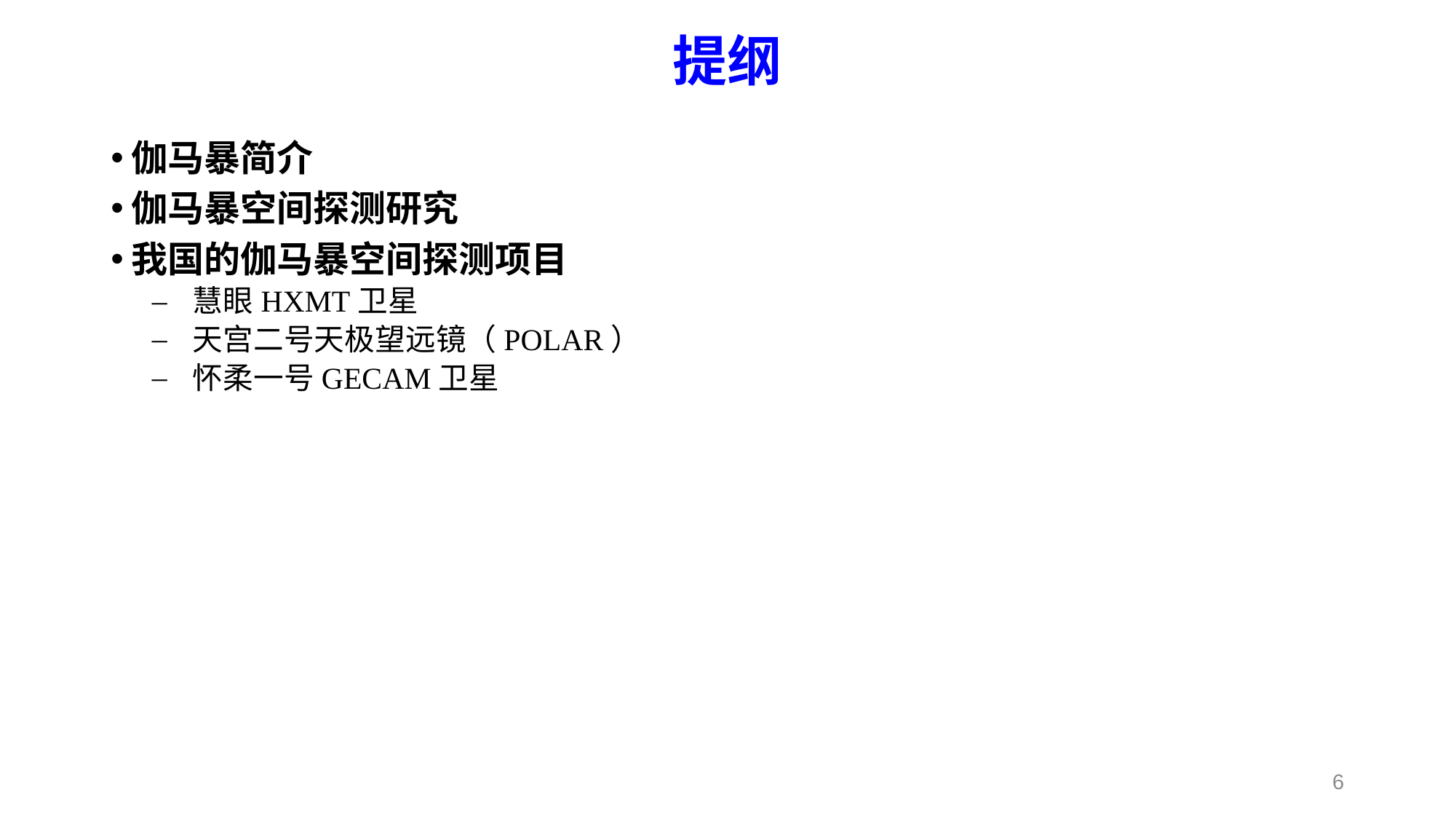

# 提纲
伽马暴简介
伽马暴空间探测研究
我国的伽马暴空间探测项目
慧眼HXMT卫星
天宫二号天极望远镜（POLAR）
怀柔一号GECAM卫星

6